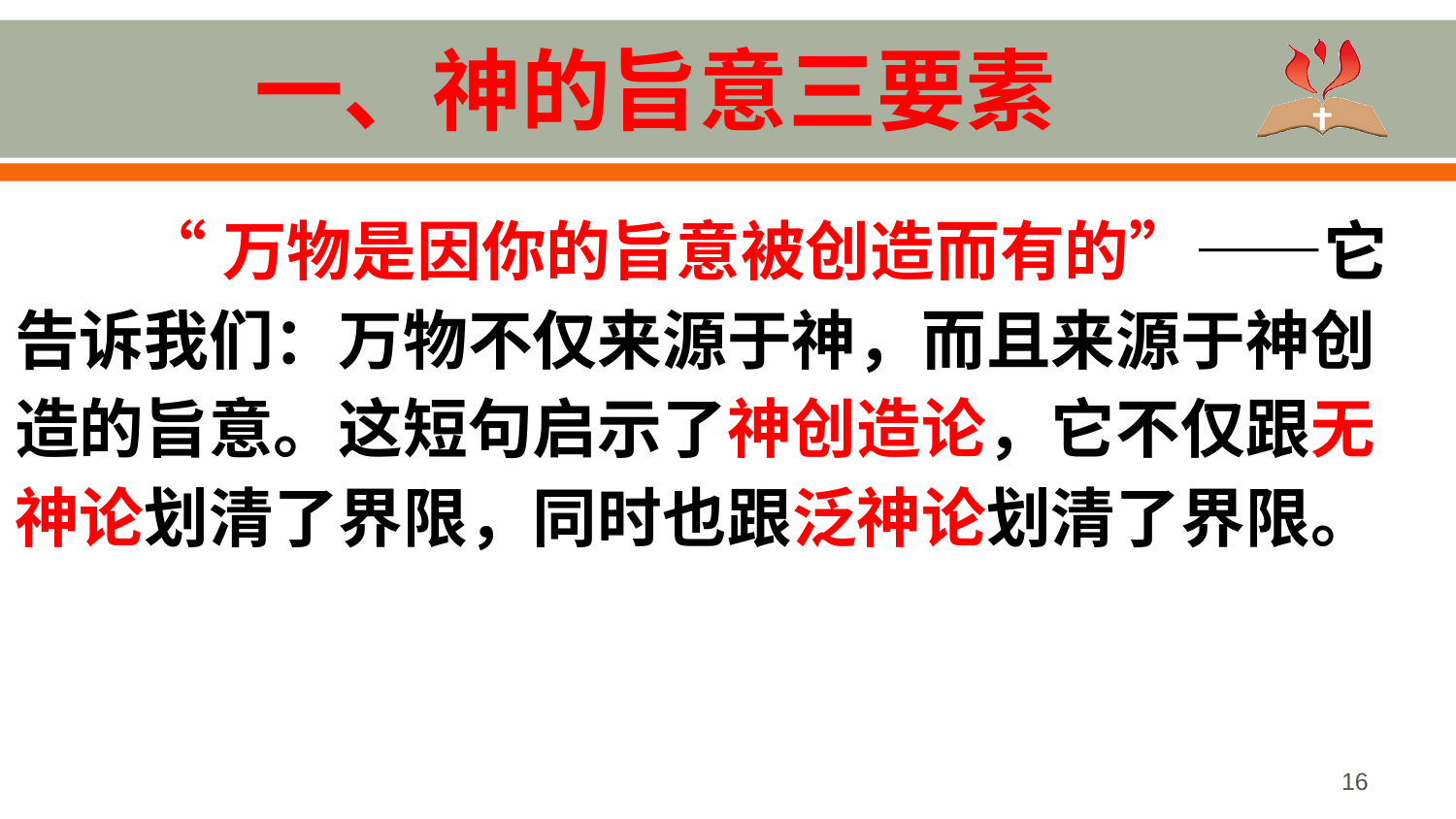

# 一、神的旨意三要素
“万物是因你的旨意被创造而有的”——它告诉我们：万物不仅来源于神，而且来源于神创造的旨意。这短句启示了神创造论，它不仅跟无神论划清了界限，同时也跟泛神论划清了界限。

16